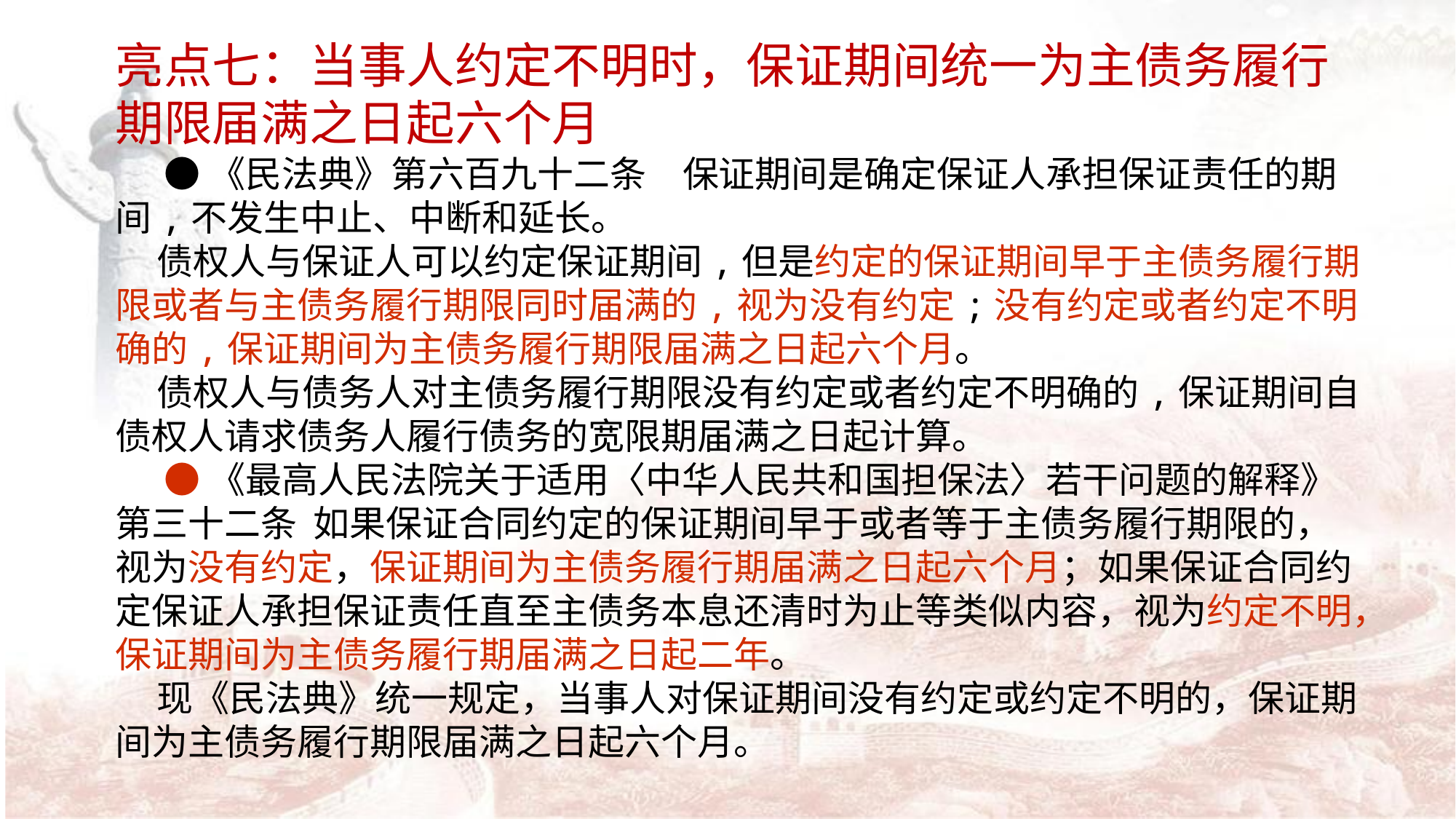

亮点七：当事人约定不明时，保证期间统一为主债务履行期限届满之日起六个月
      ●《民法典》第六百九十二条　保证期间是确定保证人承担保证责任的期间,不发生中止、中断和延长。
    债权人与保证人可以约定保证期间,但是约定的保证期间早于主债务履行期限或者与主债务履行期限同时届满的,视为没有约定;没有约定或者约定不明确的,保证期间为主债务履行期限届满之日起六个月。
    债权人与债务人对主债务履行期限没有约定或者约定不明确的,保证期间自债权人请求债务人履行债务的宽限期届满之日起计算。
      ●《最高人民法院关于适用〈中华人民共和国担保法〉若干问题的解释》第三十二条  如果保证合同约定的保证期间早于或者等于主债务履行期限的，视为没有约定，保证期间为主债务履行期届满之日起六个月；如果保证合同约定保证人承担保证责任直至主债务本息还清时为止等类似内容，视为约定不明，保证期间为主债务履行期届满之日起二年。
    现《民法典》统一规定，当事人对保证期间没有约定或约定不明的，保证期间为主债务履行期限届满之日起六个月。